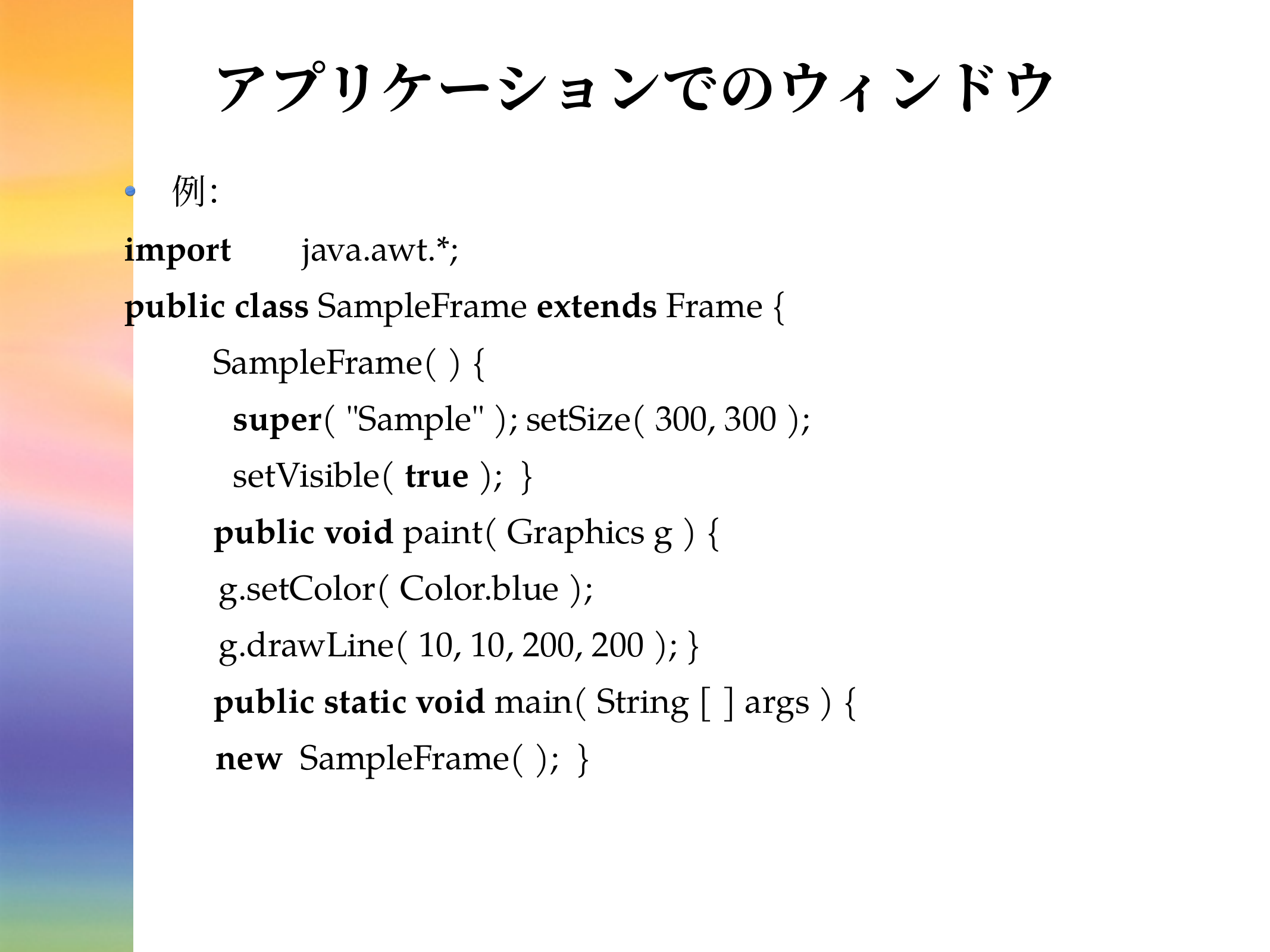

# アプリケーションでのウィンドウ
例：
import	java.awt.*;
public class SampleFrame extends Frame {
	SampleFrame( ) {
  super( "Sample" ); setSize( 300, 300 );
  setVisible( true );  }
	public void paint( Graphics g ) {
           g.setColor( Color.blue );
           g.drawLine( 10, 10, 200, 200 ); }
	public static void main( String [ ] args ) {
new  SampleFrame( );  }